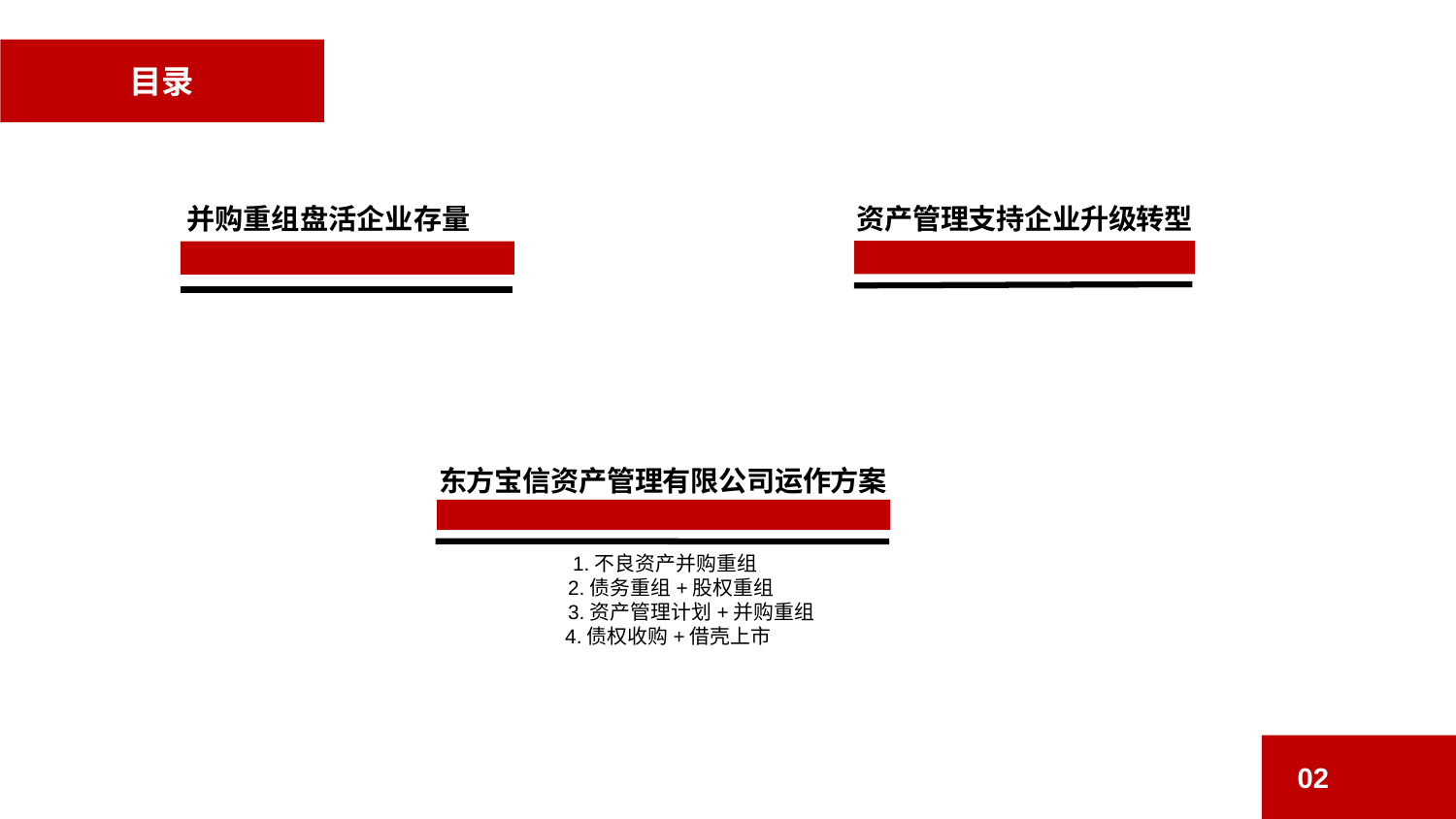

目录
资产管理支持企业升级转型
并购重组盘活企业存量

东方宝信资产管理有限公司运作方案

1.不良资产并购重组
  2.债务重组+股权重组
         3.资产管理计划+并购重组
 4.债权收购+借壳上市

02